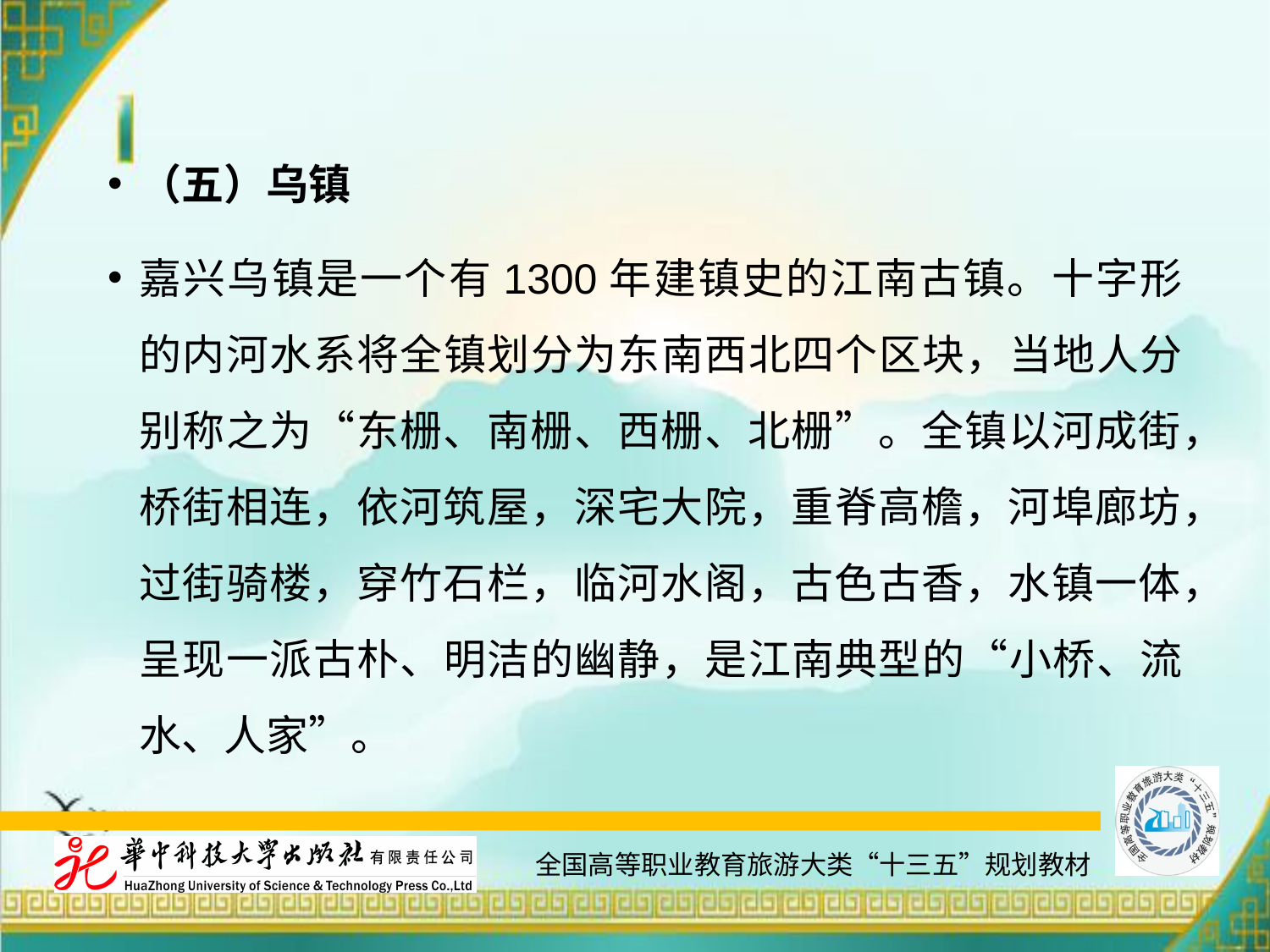

#
（五）乌镇
嘉兴乌镇是一个有1300年建镇史的江南古镇。十字形的内河水系将全镇划分为东南西北四个区块，当地人分别称之为“东栅、南栅、西栅、北栅”。全镇以河成街，桥街相连，依河筑屋，深宅大院，重脊高檐，河埠廊坊，过街骑楼，穿竹石栏，临河水阁，古色古香，水镇一体，呈现一派古朴、明洁的幽静，是江南典型的“小桥、流水、人家”。